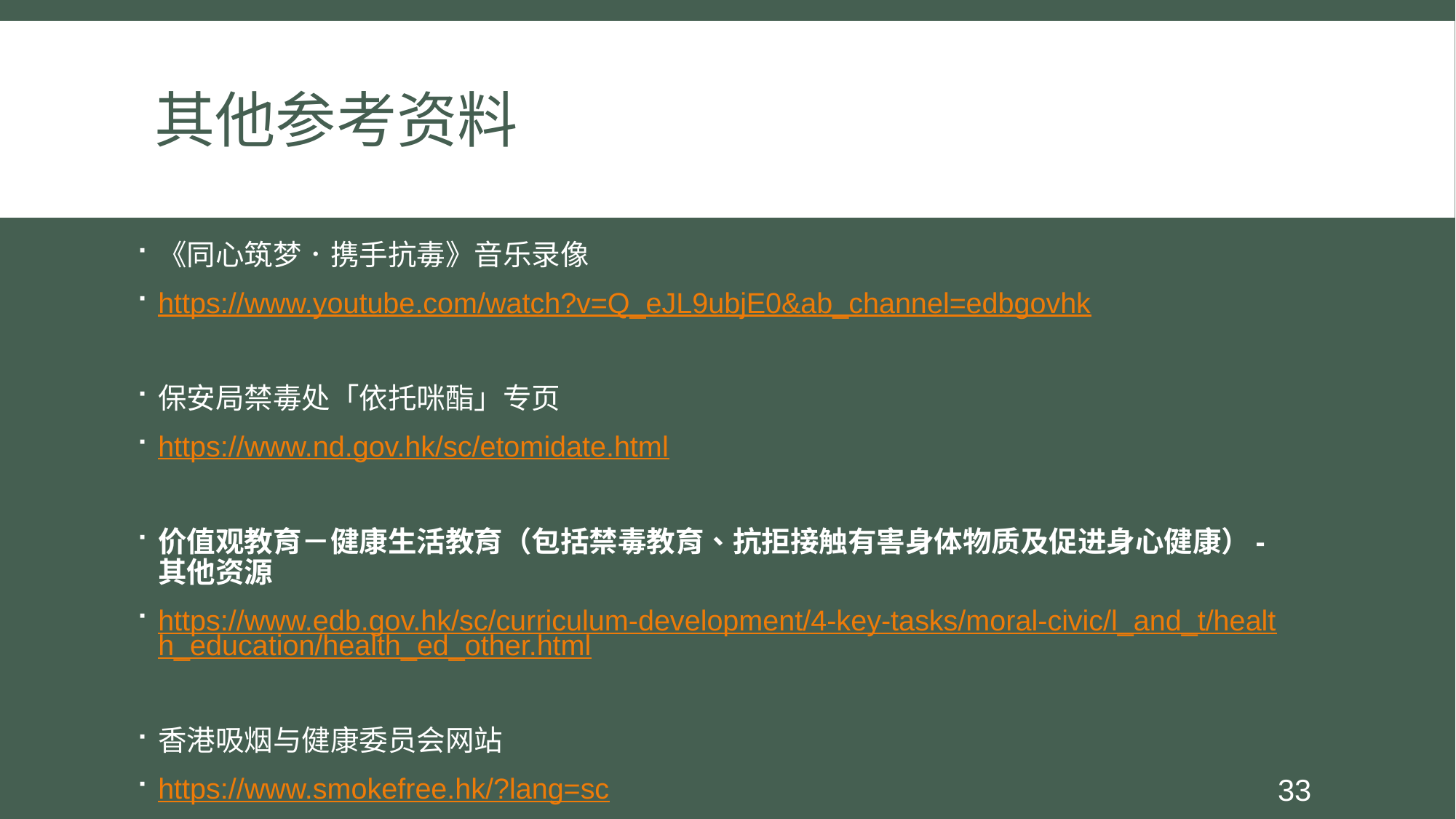

# 其他参考资料
《同心筑梦．携手抗毒》音乐录像
https://www.youtube.com/watch?v=Q_eJL9ubjE0&ab_channel=edbgovhk

保安局禁毒处「依托咪酯」专页
https://www.nd.gov.hk/sc/etomidate.html

价值观教育－健康生活教育（包括禁毒教育、抗拒接触有害身体物质及促进身心健康）-其他资源
https://www.edb.gov.hk/sc/curriculum-development/4-key-tasks/moral-civic/l_and_t/health_education/health_ed_other.html

香港吸烟与健康委员会网站
https://www.smokefree.hk/?lang=sc
33